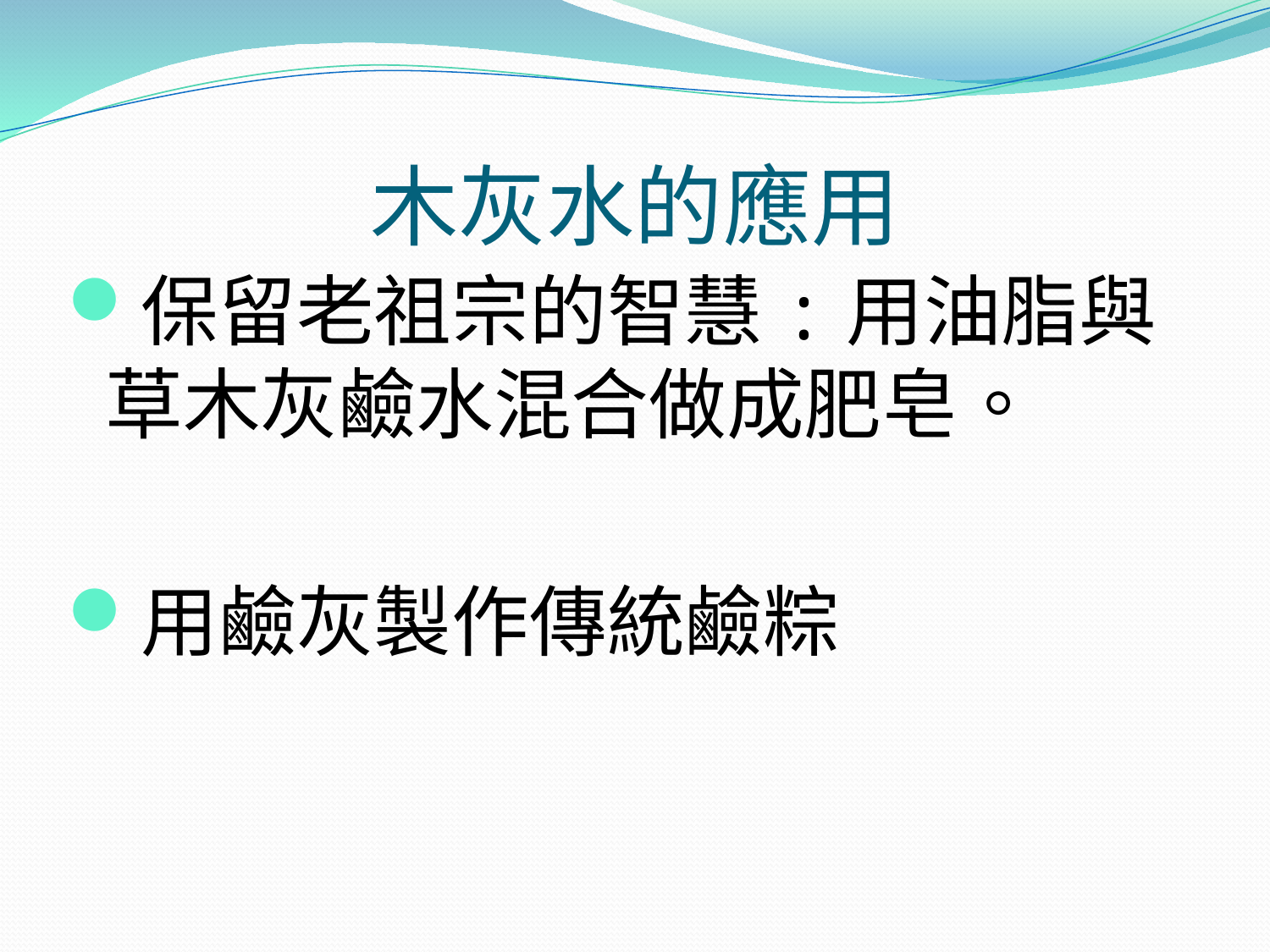

# 木灰水的應用
保留老祖宗的智慧:用油脂與草木灰鹼水混合做成肥皂。

用鹼灰製作傳統鹼粽